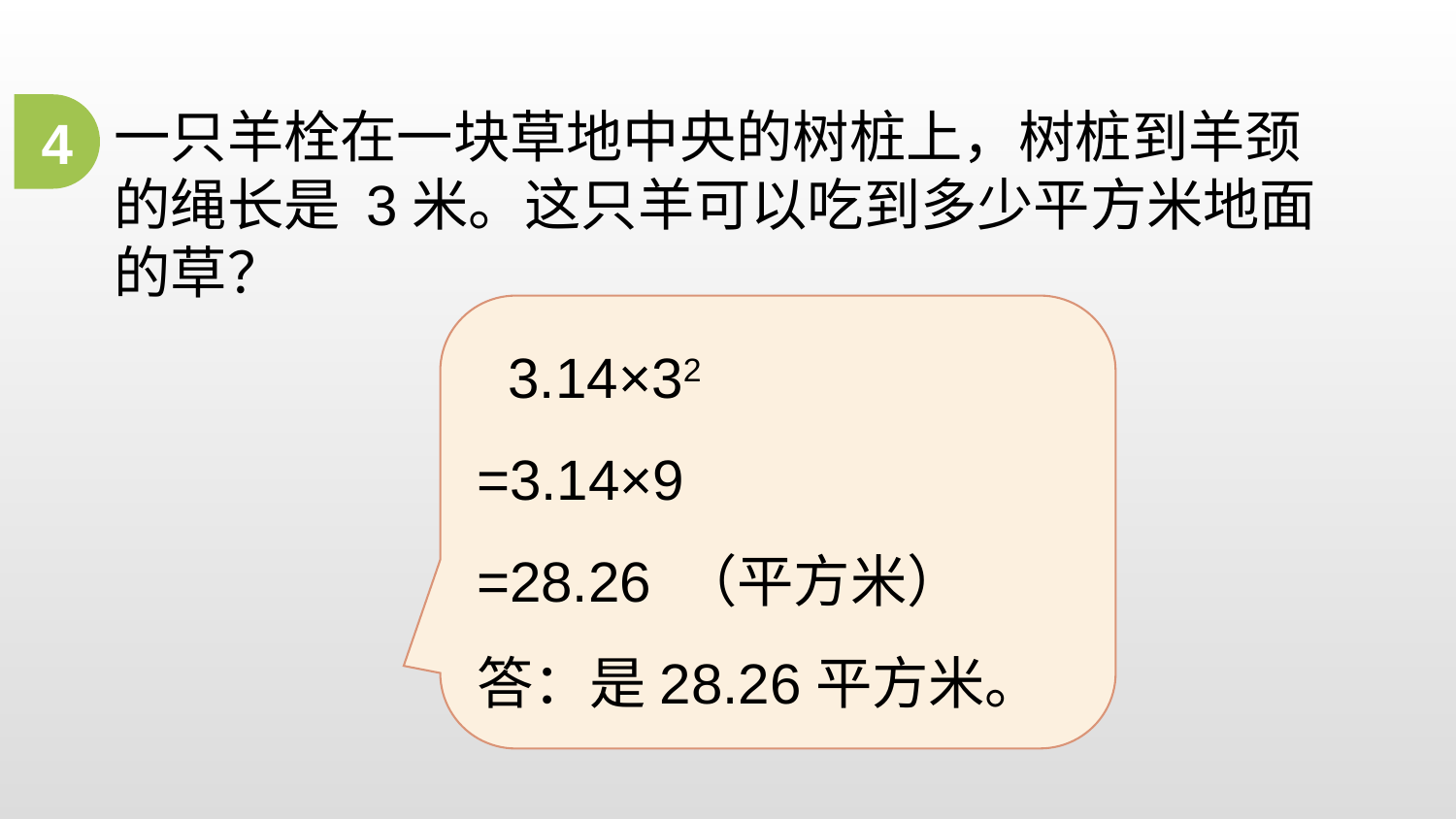

4
一只羊栓在一块草地中央的树桩上，树桩到羊颈的绳长是 3米。这只羊可以吃到多少平方米地面的草？
  3.14×32
=3.14×9
=28.26 （平方米）
答：是28.26平方米。